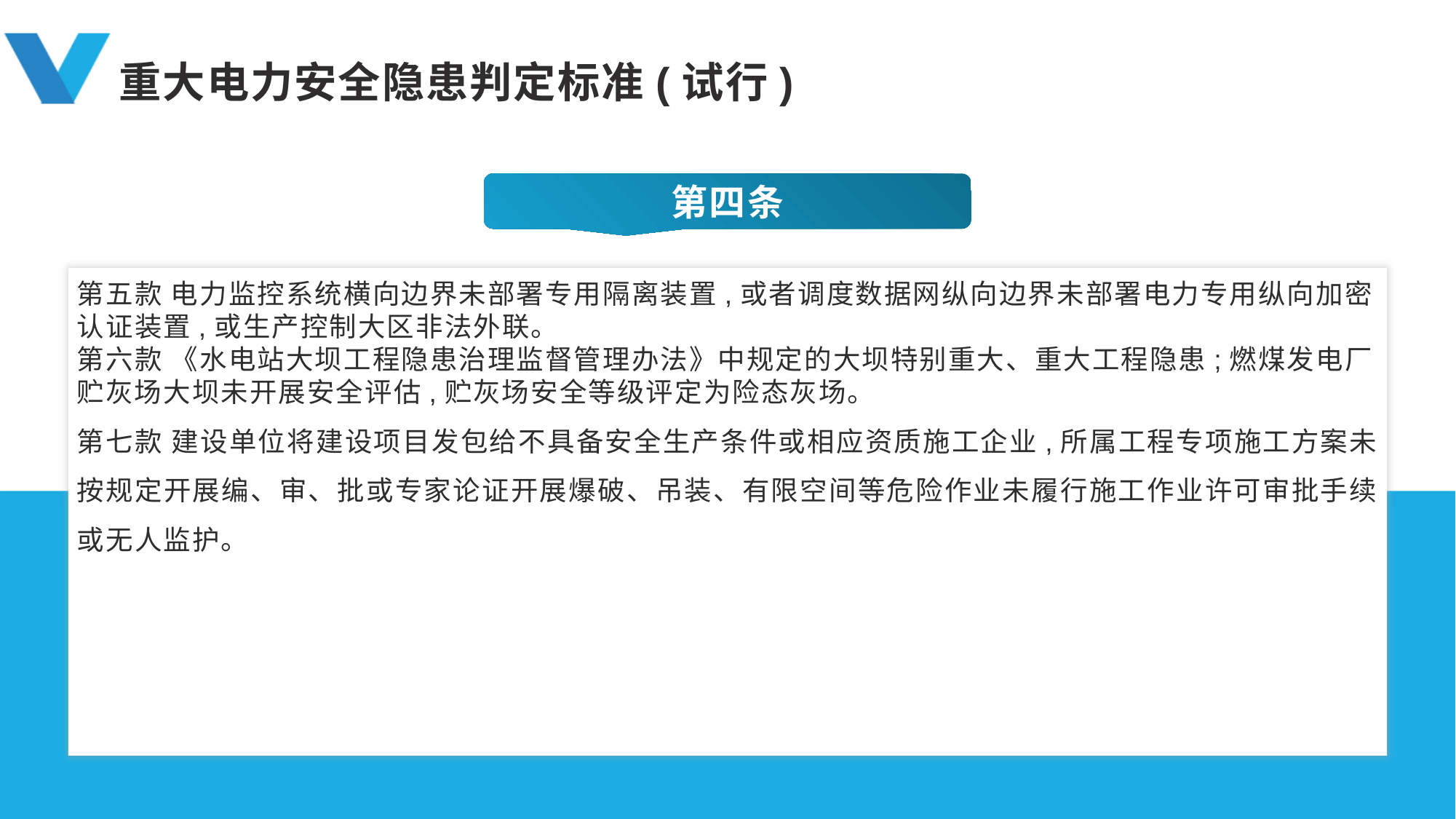

重大电力安全隐患判定标准(试行)
第四条
第五款 电力监控系统横向边界未部署专用隔离装置,或者调度数据网纵向边界未部署电力专用纵向加密认证装置,或生产控制大区非法外联。
第六款 《水电站大坝工程隐患治理监督管理办法》中规定的大坝特别重大、重大工程隐患;燃煤发电厂贮灰场大坝未开展安全评估,贮灰场安全等级评定为险态灰场。
第七款 建设单位将建设项目发包给不具备安全生产条件或相应资质施工企业,所属工程专项施工方案未按规定开展编、审、批或专家论证开展爆破、吊装、有限空间等危险作业未履行施工作业许可审批手续或无人监护。